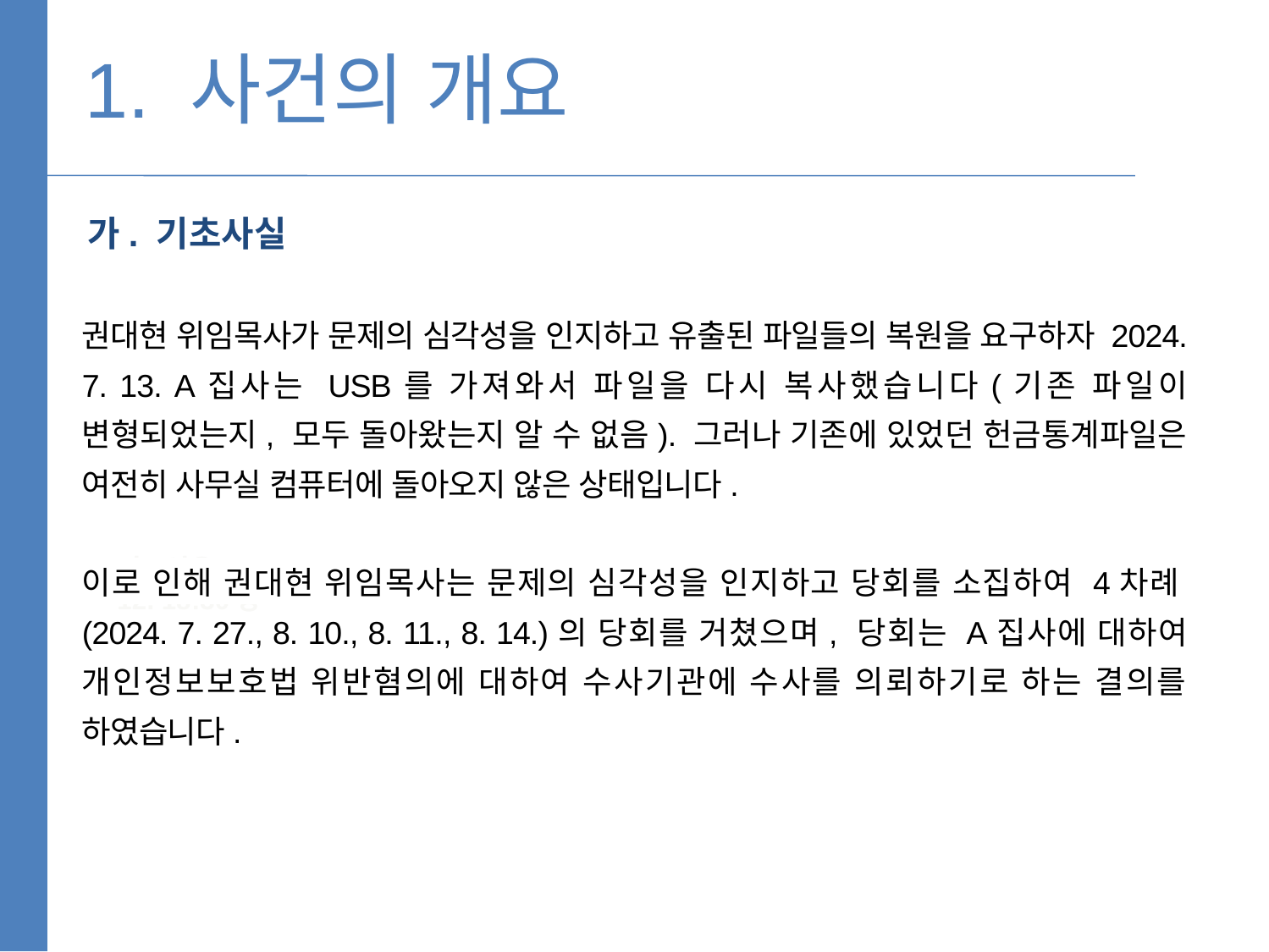

1. 사건의 개요

가. 기초사실

권대현 위임목사가 문제의 심각성을 인지하고 유출된 파일들의 복원을 요구하자 2024. 7. 13. A집사는 USB를 가져와서 파일을 다시 복사했습니다(기존 파일이 변형되었는지, 모두 돌아왔는지 알 수 없음). 그러나 기존에 있었던 헌금통계파일은 여전히 사무실 컴퓨터에 돌아오지 않은 상태입니다.

이로 인해 권대현 위임목사는 문제의 심각성을 인지하고 당회를 소집하여 4차례(2024. 7. 27., 8. 10., 8. 11., 8. 14.)의 당회를 거쳤으며, 당회는 A집사에 대하여 개인정보보호법 위반혐의에 대하여 수사기관에 수사를 의뢰하기로 하는 결의를 하였습니다.

피고인은 2021. 3. 12. 18:30경 심ㅇ조